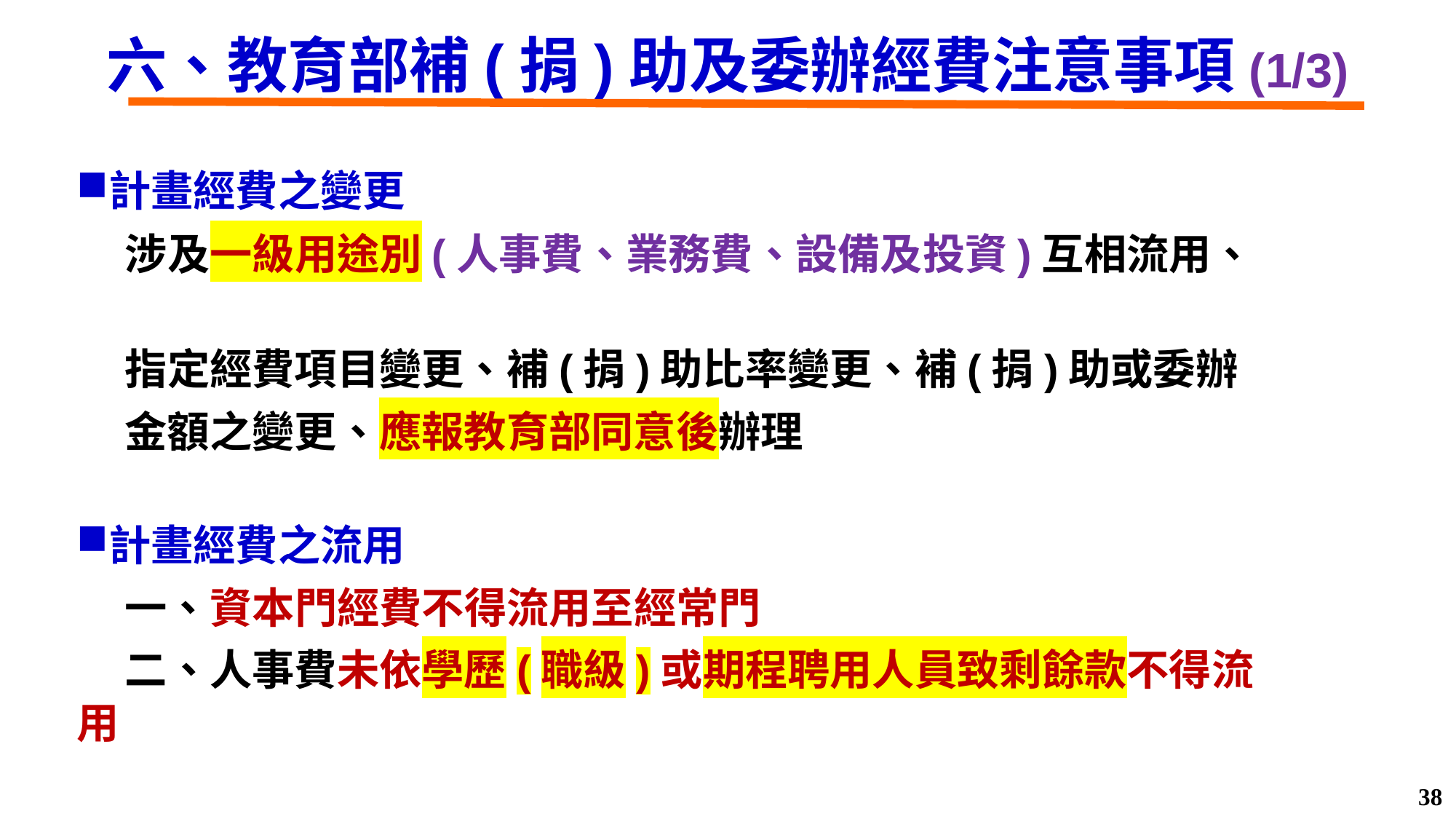

# 六、教育部補(捐)助及委辦經費注意事項(1/3)

計畫經費之變更
    涉及一級用途別(人事費、業務費、設備及投資)互相流用、
    指定經費項目變更、補(捐)助比率變更、補(捐)助或委辦
    金額之變更、應報教育部同意後辦理

計畫經費之流用
    一、資本門經費不得流用至經常門
    二、人事費未依學歷(職級)或期程聘用人員致剩餘款不得流用

38